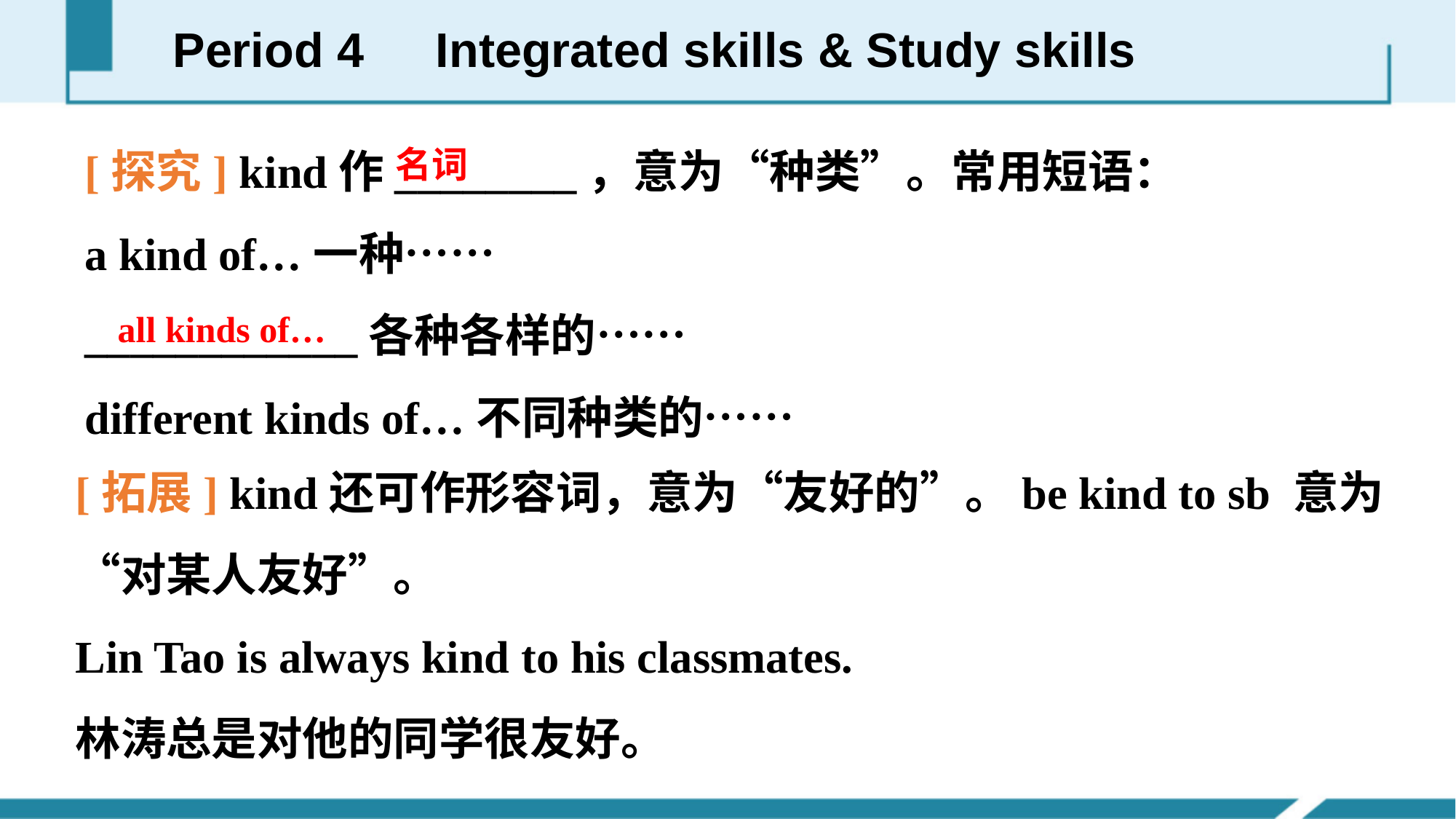

Period 4　Integrated skills & Study skills
[探究] kind作________，意为“种类”。常用短语：
a kind of…一种……
____________各种各样的……
different kinds of…不同种类的……
名词
all kinds of…
[拓展] kind还可作形容词，意为“友好的”。be kind to sb 意为“对某人友好”。
Lin Tao is always kind to his classmates.
林涛总是对他的同学很友好。